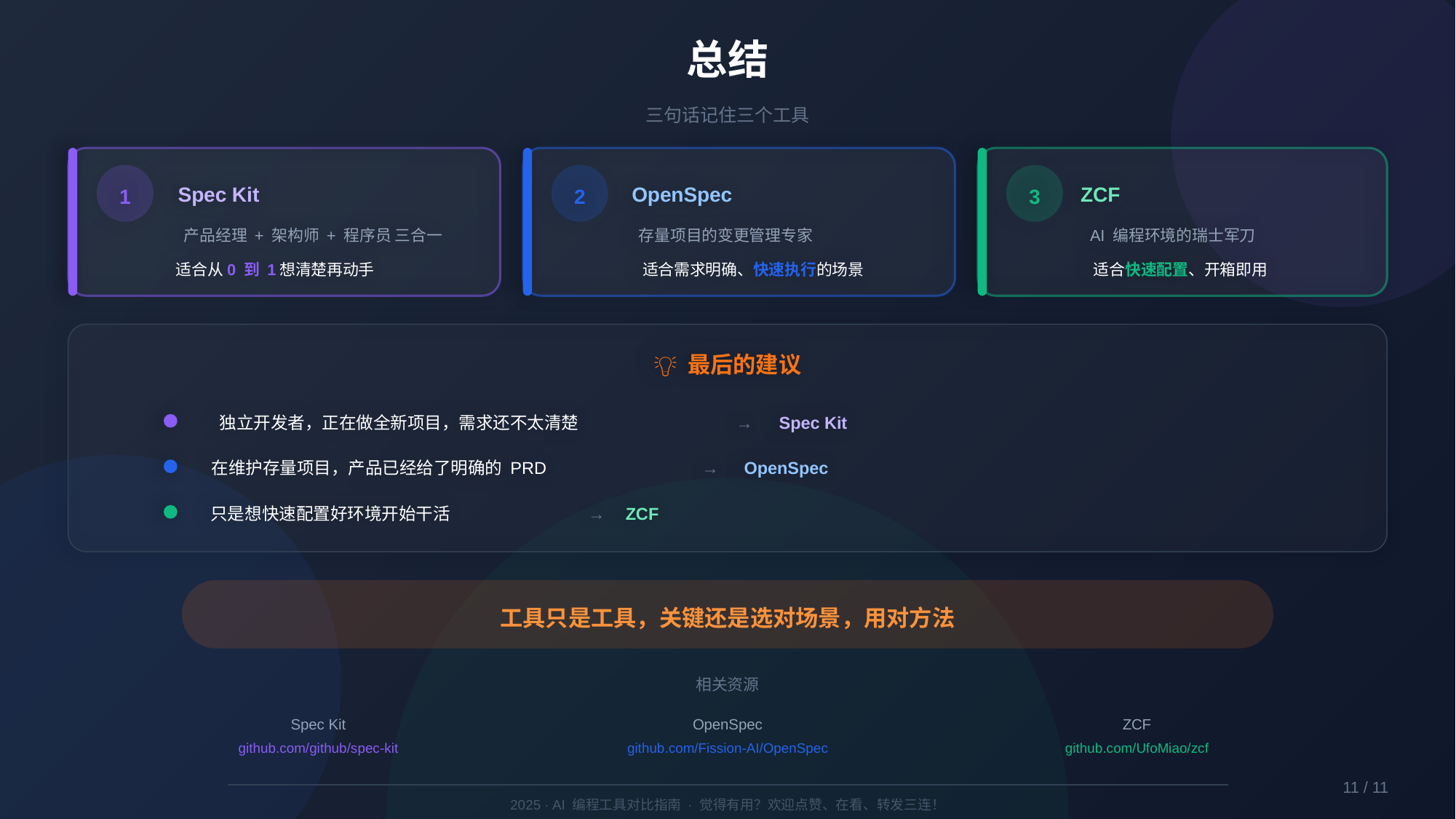

总结
三句话记住三个工具

Spec Kit
1
产品经理 + 架构师 + 程序员 三合一
适合从0 到 1想清楚再动手

OpenSpec
2
存量项目的变更管理专家
适合需求明确、快速执行的场景

ZCF
3
AI 编程环境的瑞士军刀
适合快速配置、开箱即用

💡 最后的建议
独立开发者，正在做全新项目，需求还不太清楚
→
Spec Kit

在维护存量项目，产品已经给了明确的 PRD
→
OpenSpec

只是想快速配置好环境开始干活
→
ZCF

工具只是工具，关键还是选对场景，用对方法
相关资源
Spec Kit
OpenSpec
ZCF
github.com/github/spec-kit
github.com/Fission-AI/OpenSpec
github.com/UfoMiao/zcf
11 / 11

2025 · AI 编程工具对比指南 · 觉得有用？欢迎点赞、在看、转发三连！